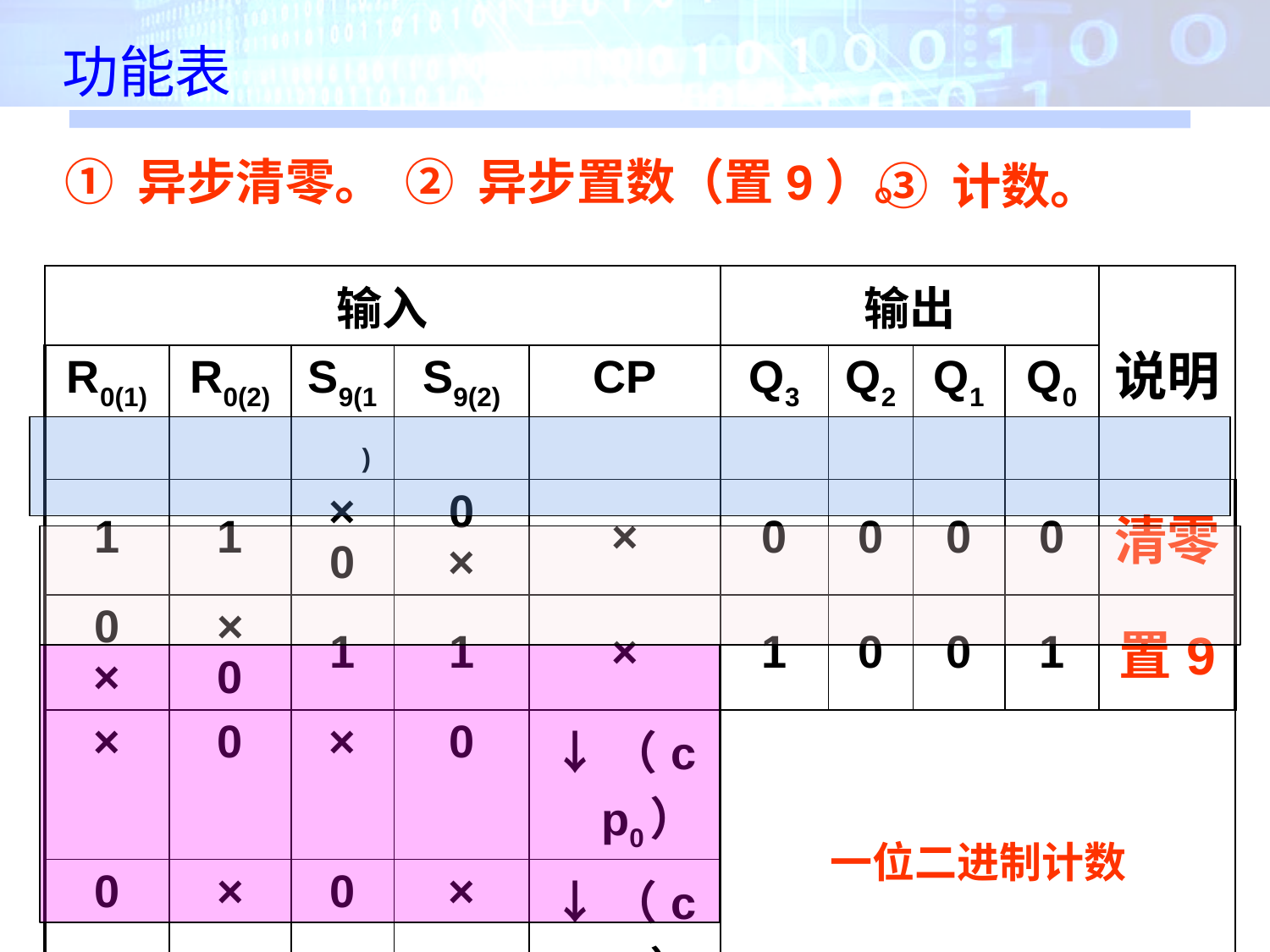

功能表
  ① 异步清零。
 ② 异步置数（置9）。
    ③ 计数。
| 输入 |  |  |  |  | 输出 |  |  |  | 说明 |
| --- | --- | --- | --- | --- | --- | --- | --- | --- | --- |
| R0(1) | R0(2) | S9(1) | S9(2) | CP | Q3 | Q2 | Q1 | Q0 |  |
| 1 | 1 | × 0 | 0 × | × | 0 | 0 | 0 | 0 | 清零 |
| 0 × | × 0 | 1 | 1 | × | 1 | 0 | 0 | 1 | 置9 |
| × | 0 | × | 0 | ↓（cp0） | 一位二进制计数 |  |  |  |  |
| 0 | × | 0 | × | ↓（cp0） |  |  |  |  |  |
| 0 | × | × | 0 | ↓（cp1） | 五进制计数 |  |  |  |  |
| × | 0 | 0 | × | ↓（cp1） |  |  |  |  |  |